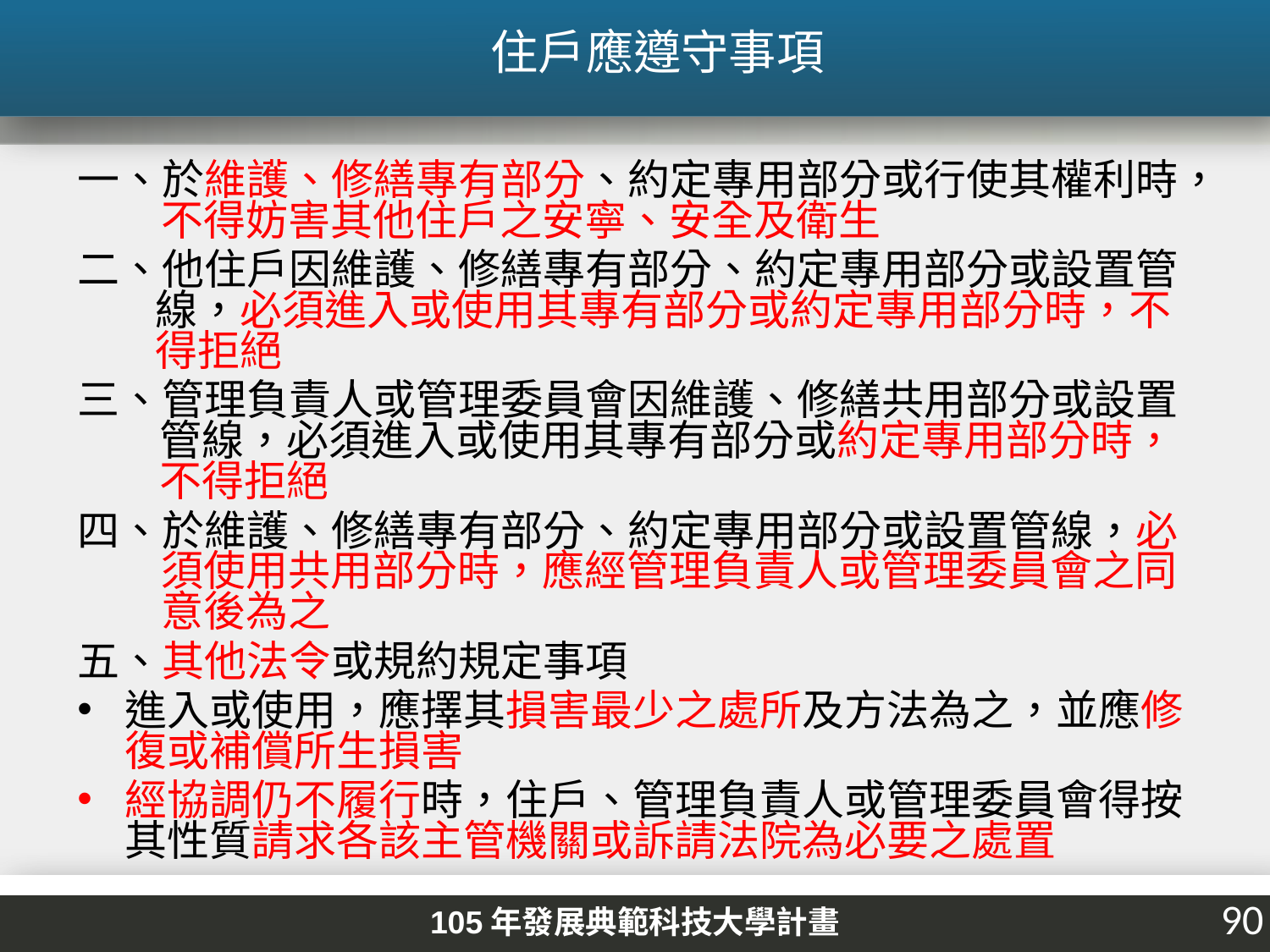

# 住戶應遵守事項
一、於維護、修繕專有部分、約定專用部分或行使其權利時，不得妨害其他住戶之安寧、安全及衛生
二、他住戶因維護、修繕專有部分、約定專用部分或設置管線，必須進入或使用其專有部分或約定專用部分時，不得拒絕
三、管理負責人或管理委員會因維護、修繕共用部分或設置管線，必須進入或使用其專有部分或約定專用部分時，不得拒絕
四、於維護、修繕專有部分、約定專用部分或設置管線，必須使用共用部分時，應經管理負責人或管理委員會之同意後為之
五、其他法令或規約規定事項
進入或使用，應擇其損害最少之處所及方法為之，並應修復或補償所生損害
經協調仍不履行時，住戶、管理負責人或管理委員會得按其性質請求各該主管機關或訴請法院為必要之處置